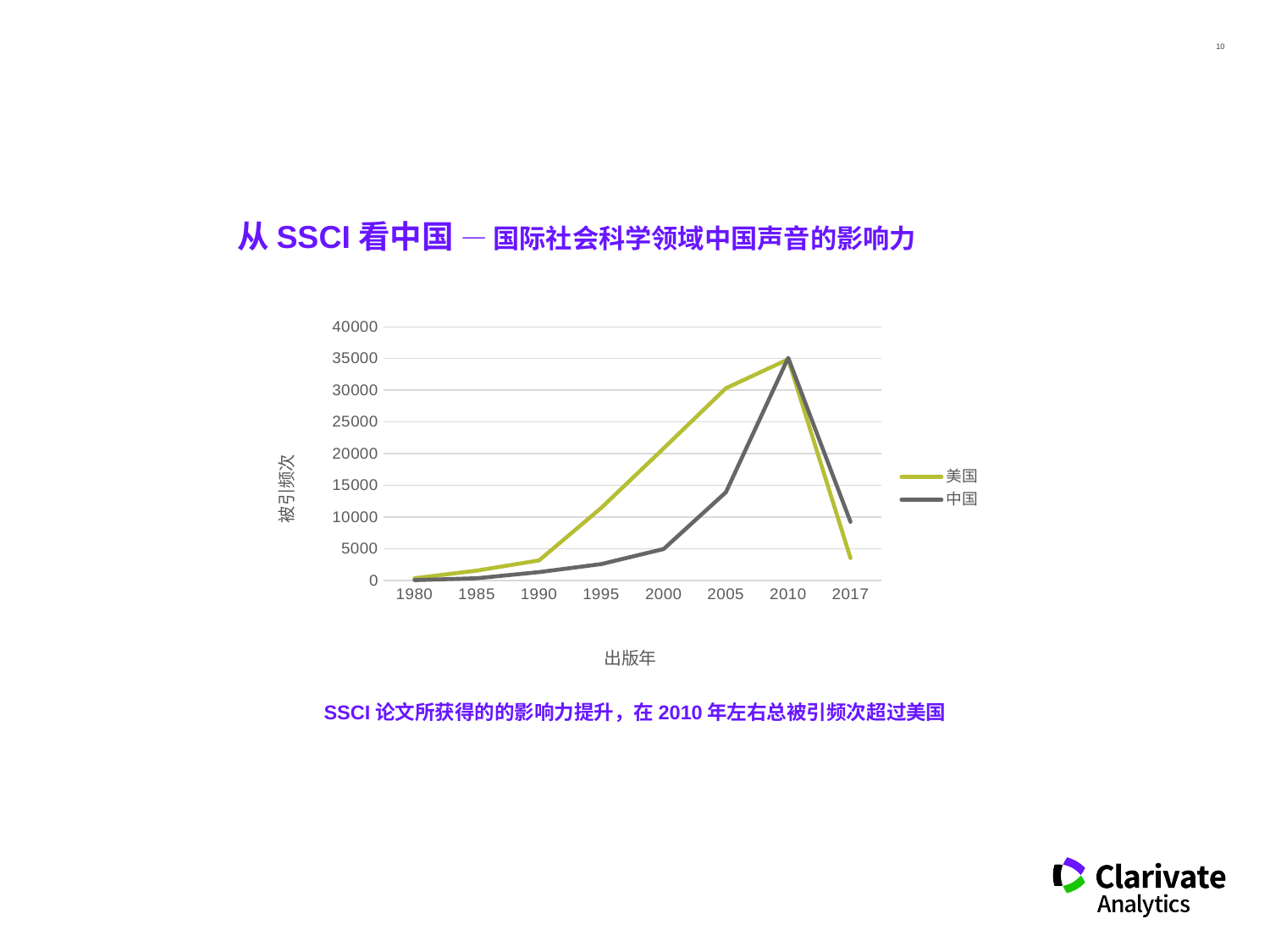

从SSCI看中国 — 国际社会科学领域中国声音的影响力

### Chart

| Category | 美国 | 中国 |
|---|---|---|
| 1980 | 331.0 | 31.0 |
| 1985 | 1536.0 | 335.0 |
| 1990 | 3157.0 | 1301.0 |
| 1995 | 11451.0 | 2575.0 |
| 2000 | 20833.0 | 4947.0 |
| 2005 | 30316.0 | 13902.0 |
| 2010 | 34889.0 | 35119.0 |
| 2017 | 3516.0 | 9242.0 |
# SSCI论文所获得的的影响力提升，在2010年左右总被引频次超过美国